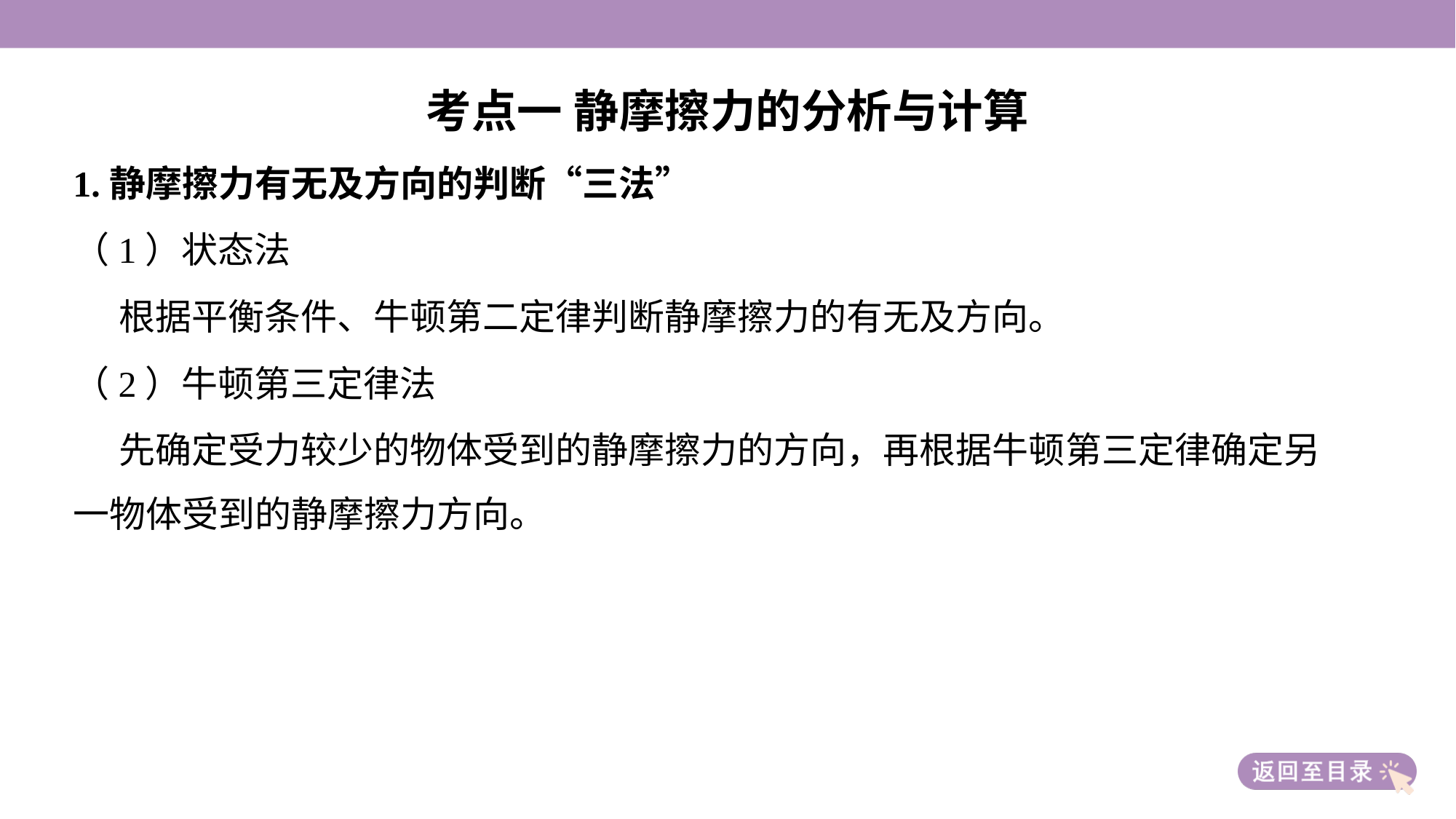

考点一 静摩擦力的分析与计算
1.静摩擦力有无及方向的判断“三法”
（1）状态法
    根据平衡条件、牛顿第二定律判断静摩擦力的有无及方向。
（2）牛顿第三定律法
    先确定受力较少的物体受到的静摩擦力的方向，再根据牛顿第三定律确定另
一物体受到的静摩擦力方向。